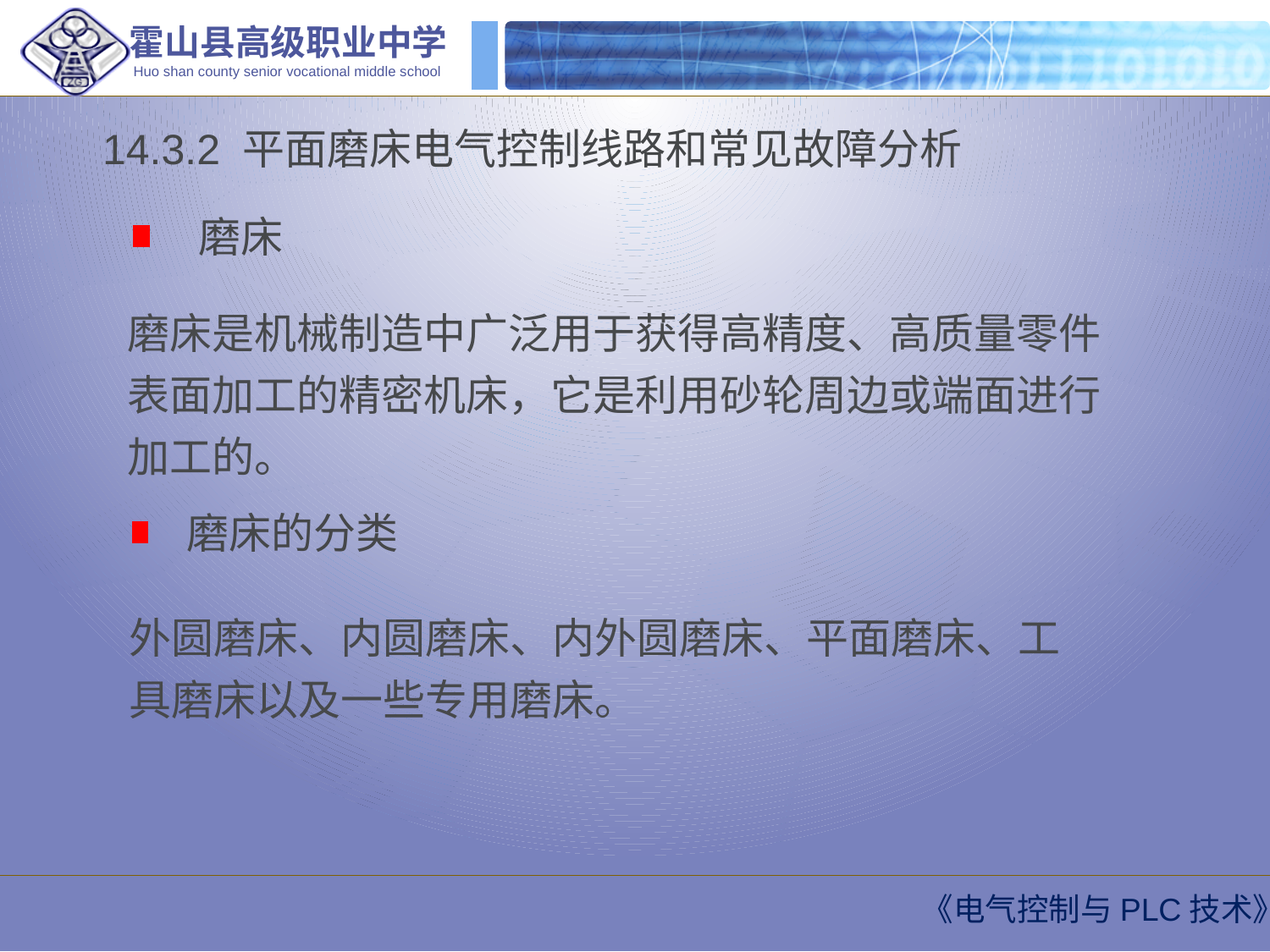

14.3.2 平面磨床电气控制线路和常见故障分析
磨床

磨床是机械制造中广泛用于获得高精度、高质量零件表面加工的精密机床，它是利用砂轮周边或端面进行加工的。
磨床的分类

外圆磨床、内圆磨床、内外圆磨床、平面磨床、工具磨床以及一些专用磨床。